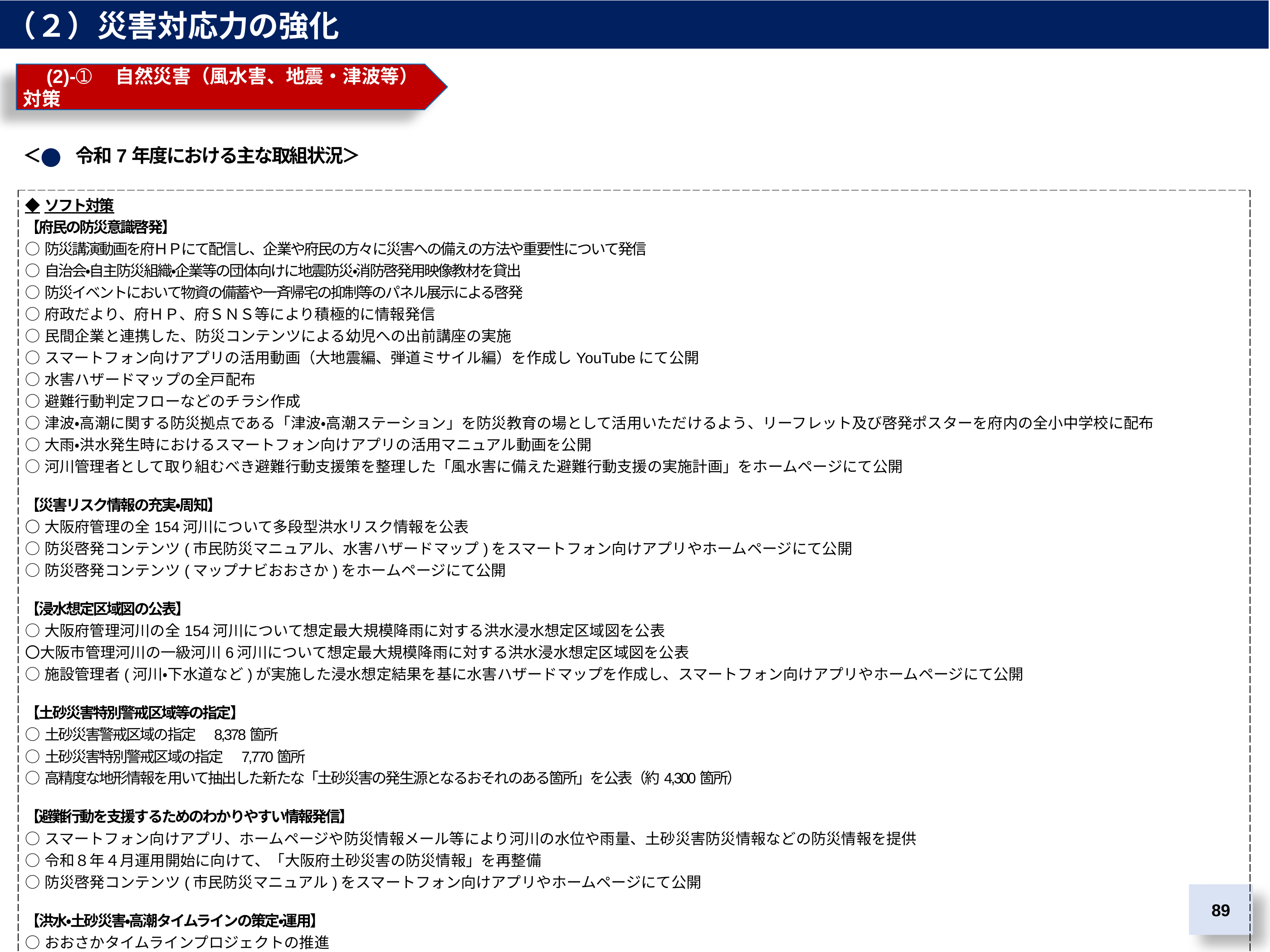

（２）災害対応力の強化
　(2)-➀　自然災害（風水害、地震・津波等）対策
＜　　令和7年度における主な取組状況＞

| ◆ソフト対策 【府民の防災意識啓発】 ○防災講演動画を府ＨＰにて配信し、企業や府民の方々に災害への備えの方法や重要性について発信 ○自治会・自主防災組織・企業等の団体向けに地震防災・消防啓発用映像教材を貸出 ○防災イベントにおいて物資の備蓄や一斉帰宅の抑制等のパネル展示による啓発 ○府政だより、府ＨＰ、府ＳＮＳ等により積極的に情報発信 ○民間企業と連携した、防災コンテンツによる幼児への出前講座の実施 ○スマートフォン向けアプリの活用動画（大地震編、弾道ミサイル編）を作成しYouTubeにて公開 ○水害ハザードマップの全戸配布 ○避難行動判定フローなどのチラシ作成 ○津波・高潮に関する防災拠点である「津波・高潮ステーション」を防災教育の場として活用いただけるよう、リーフレット及び啓発ポスターを府内の全小中学校に配布 ○大雨・洪水発生時におけるスマートフォン向けアプリの活用マニュアル動画を公開 ○河川管理者として取り組むべき避難行動支援策を整理した「風水害に備えた避難行動支援の実施計画」をホームページにて公開 【災害リスク情報の充実・周知】 ○大阪府管理の全154河川について多段型洪水リスク情報を公表 ○防災啓発コンテンツ(市民防災マニュアル、水害ハザードマップ)をスマートフォン向けアプリやホームページにて公開 ○防災啓発コンテンツ(マップナビおおさか)をホームページにて公開 【浸水想定区域図の公表】 ○大阪府管理河川の全154河川について想定最大規模降雨に対する洪水浸水想定区域図を公表 〇大阪市管理河川の一級河川6河川について想定最大規模降雨に対する洪水浸水想定区域図を公表 ○施設管理者(河川・下水道など)が実施した浸水想定結果を基に水害ハザードマップを作成し、スマートフォン向けアプリやホームページにて公開 【土砂災害特別警戒区域等の指定】 ○土砂災害警戒区域の指定　8,378箇所 ○土砂災害特別警戒区域の指定　7,770箇所 ○高精度な地形情報を用いて抽出した新たな「土砂災害の発生源となるおそれのある箇所」を公表（約4,300箇所） 【避難行動を支援するためのわかりやすい情報発信】 ○スマートフォン向けアプリ、ホームページや防災情報メール等により河川の水位や雨量、土砂災害防災情報などの防災情報を提供 ○令和８年４月運用開始に向けて、「大阪府土砂災害の防災情報」を再整備 ○防災啓発コンテンツ(市民防災マニュアル)をスマートフォン向けアプリやホームページにて公開 【洪水・土砂災害・高潮タイムラインの策定・運用】 ○おおさかタイムラインプロジェクトの推進 　（策定状況：広域タイムライン5/5地域［寝屋川流域、神崎川・安威川流域、南河内地域、大津川流域、泉州高潮］、市町村タイムライン（42/43市町村）等） ○台風時における広域タイムラインの運用（令和５年度の運用実績：3回（台風第７号 他２回） |
| --- |
89